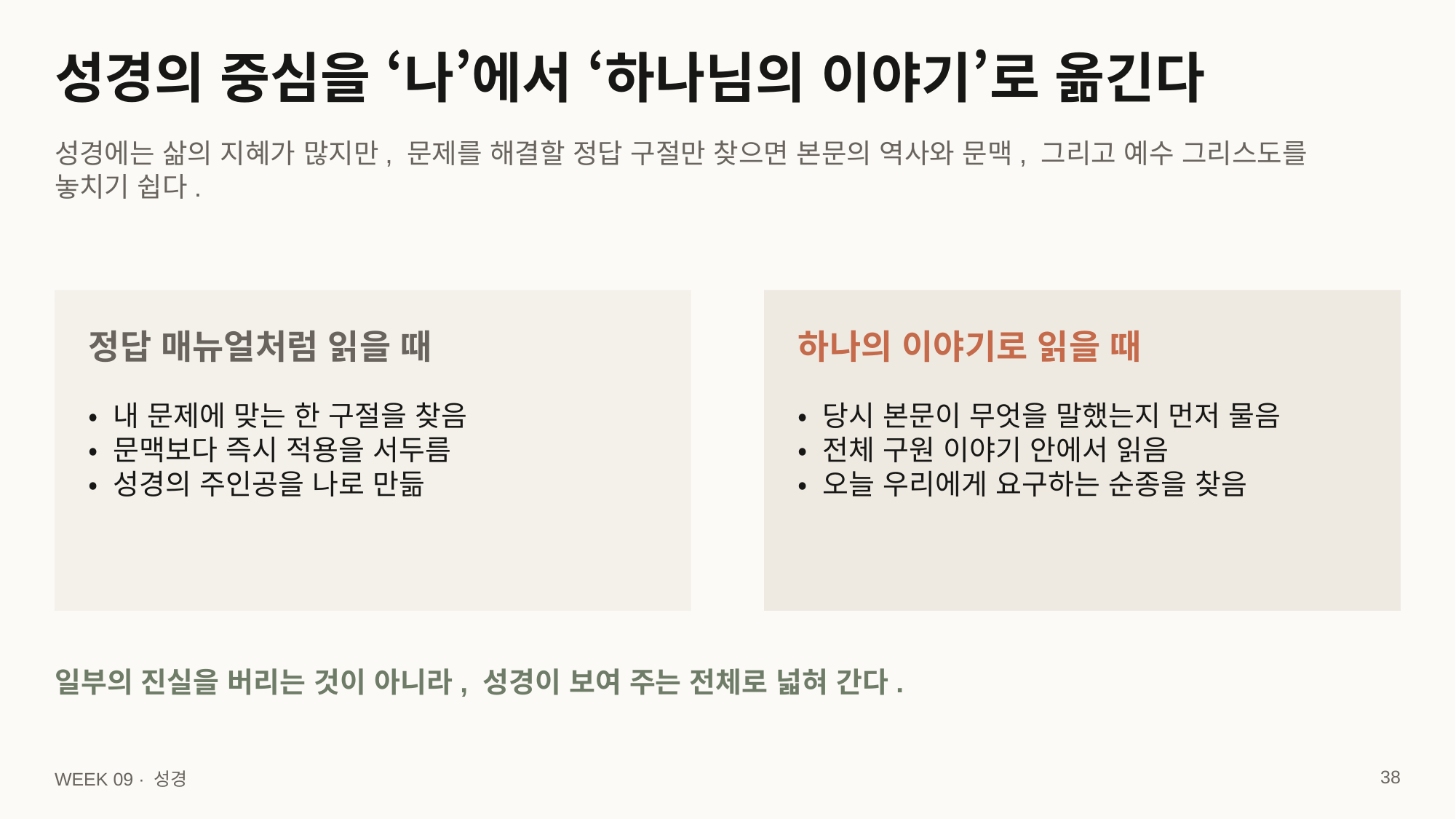

성경의 중심을 ‘나’에서 ‘하나님의 이야기’로 옮긴다
성경에는 삶의 지혜가 많지만, 문제를 해결할 정답 구절만 찾으면 본문의 역사와 문맥, 그리고 예수 그리스도를 놓치기 쉽다.

정답 매뉴얼처럼 읽을 때
하나의 이야기로 읽을 때
• 내 문제에 맞는 한 구절을 찾음
• 문맥보다 즉시 적용을 서두름
• 성경의 주인공을 나로 만듦
• 당시 본문이 무엇을 말했는지 먼저 물음
• 전체 구원 이야기 안에서 읽음
• 오늘 우리에게 요구하는 순종을 찾음
일부의 진실을 버리는 것이 아니라, 성경이 보여 주는 전체로 넓혀 간다.
38
WEEK 09 · 성경